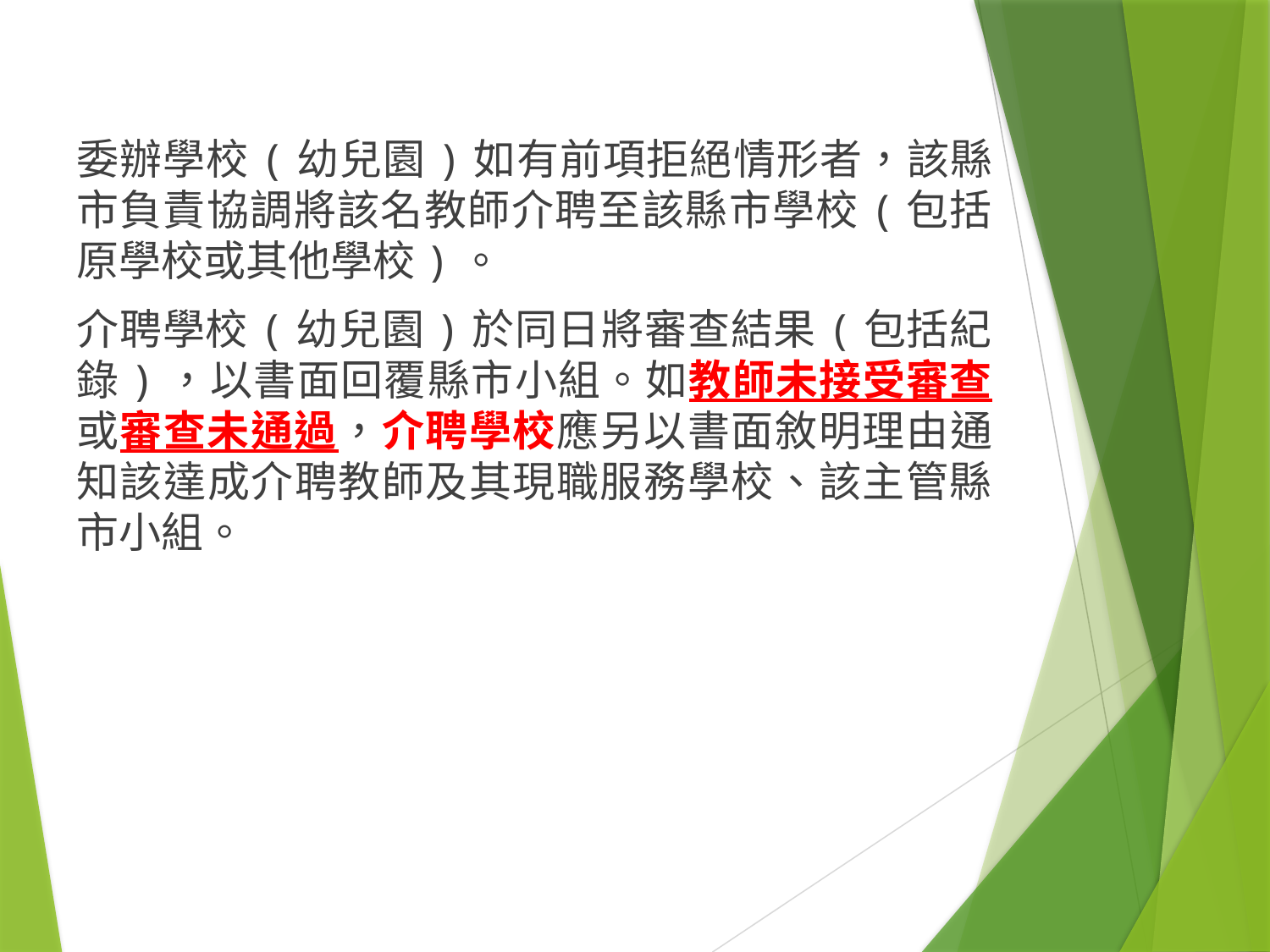

委辦學校(幼兒園)如有前項拒絕情形者，該縣市負責協調將該名教師介聘至該縣市學校(包括原學校或其他學校)。
介聘學校(幼兒園)於同日將審查結果(包括紀錄)，以書面回覆縣市小組。如教師未接受審查或審查未通過，介聘學校應另以書面敘明理由通知該達成介聘教師及其現職服務學校、該主管縣市小組。